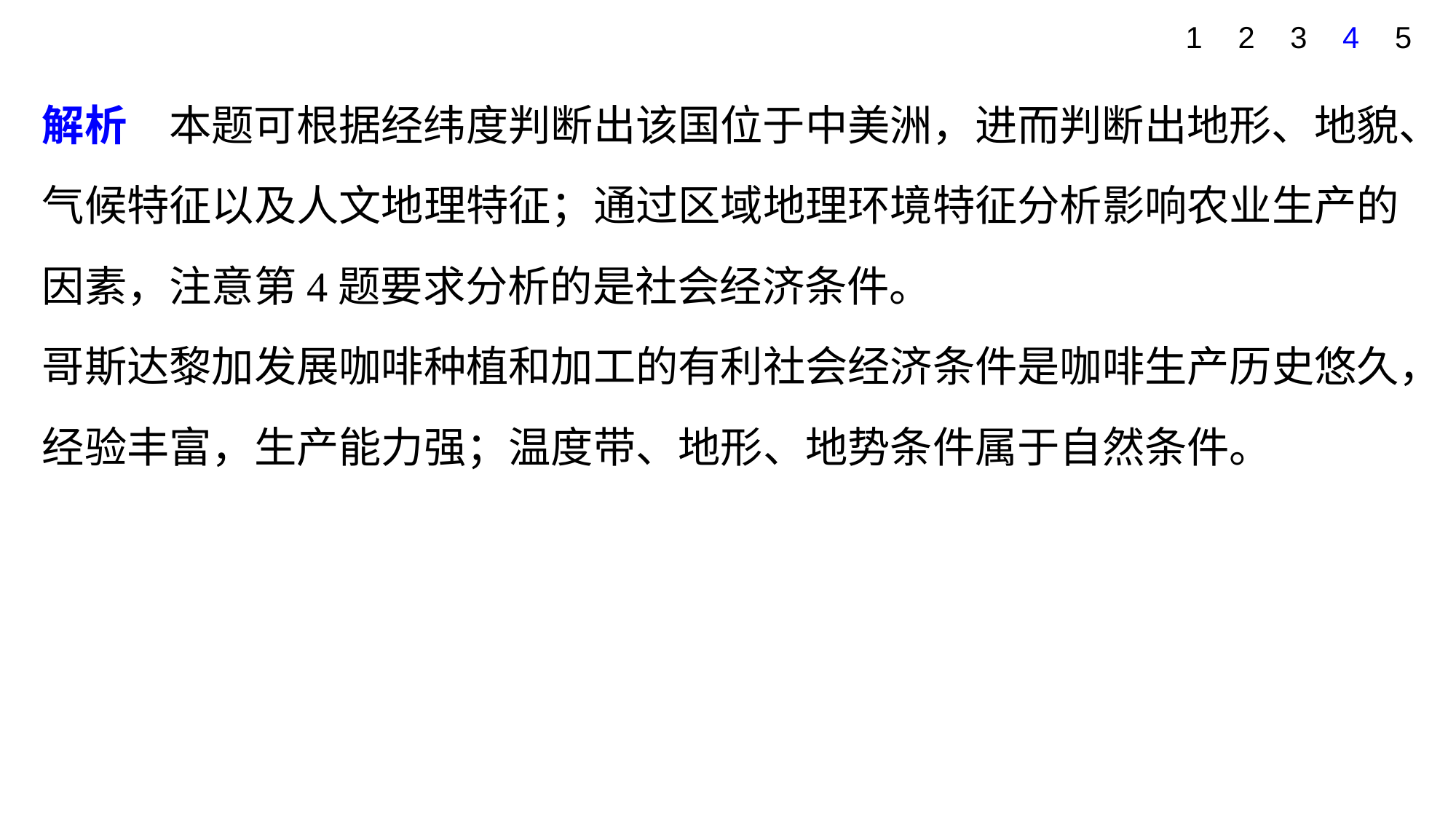

1
2
3
4
5
解析　本题可根据经纬度判断出该国位于中美洲，进而判断出地形、地貌、气候特征以及人文地理特征；通过区域地理环境特征分析影响农业生产的因素，注意第4题要求分析的是社会经济条件。
哥斯达黎加发展咖啡种植和加工的有利社会经济条件是咖啡生产历史悠久，经验丰富，生产能力强；温度带、地形、地势条件属于自然条件。